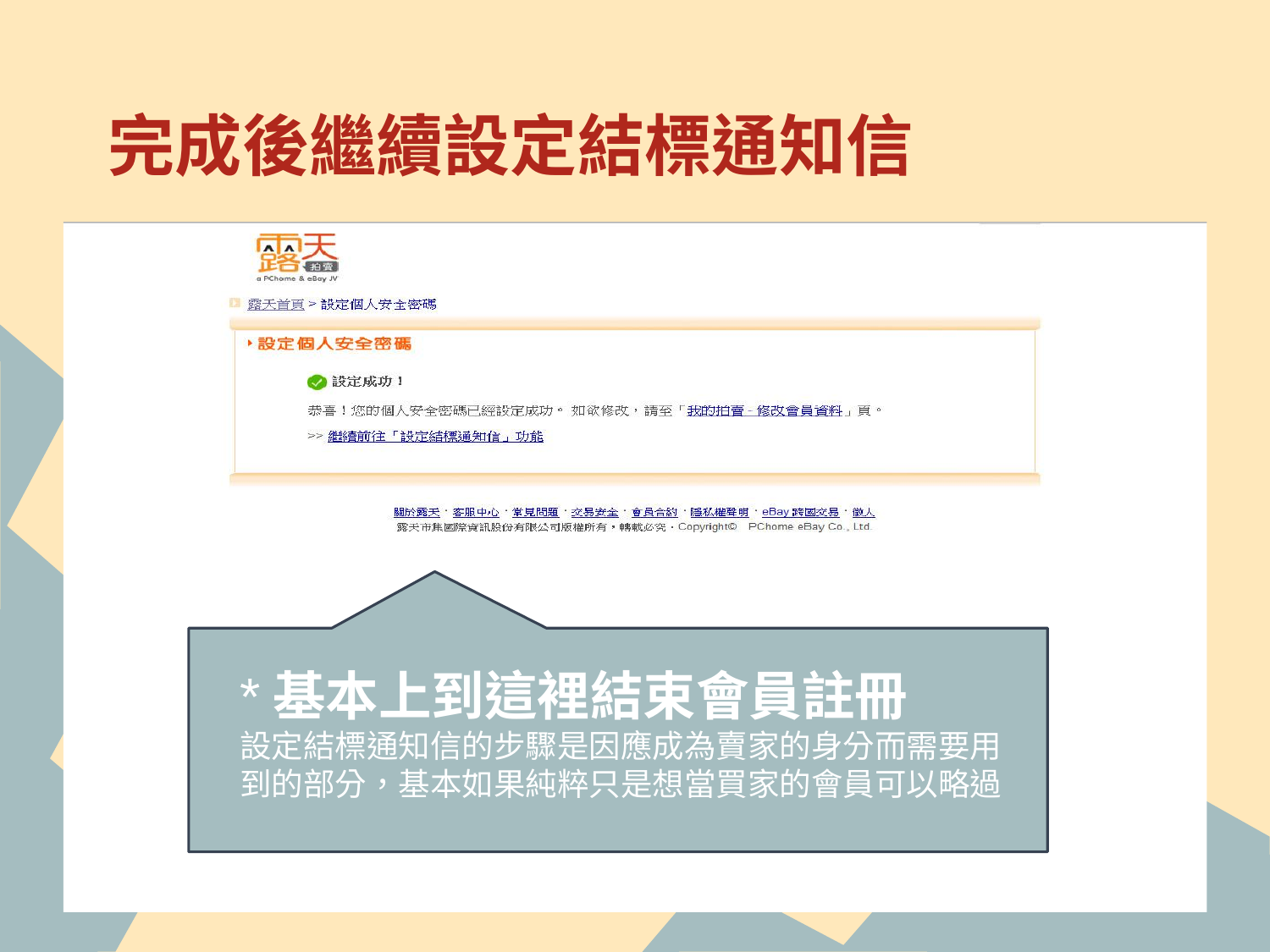

# 完成後繼續設定結標通知信

*基本上到這裡結束會員註冊
設定結標通知信的步驟是因應成為賣家的身分而需要用到的部分，基本如果純粹只是想當買家的會員可以略過